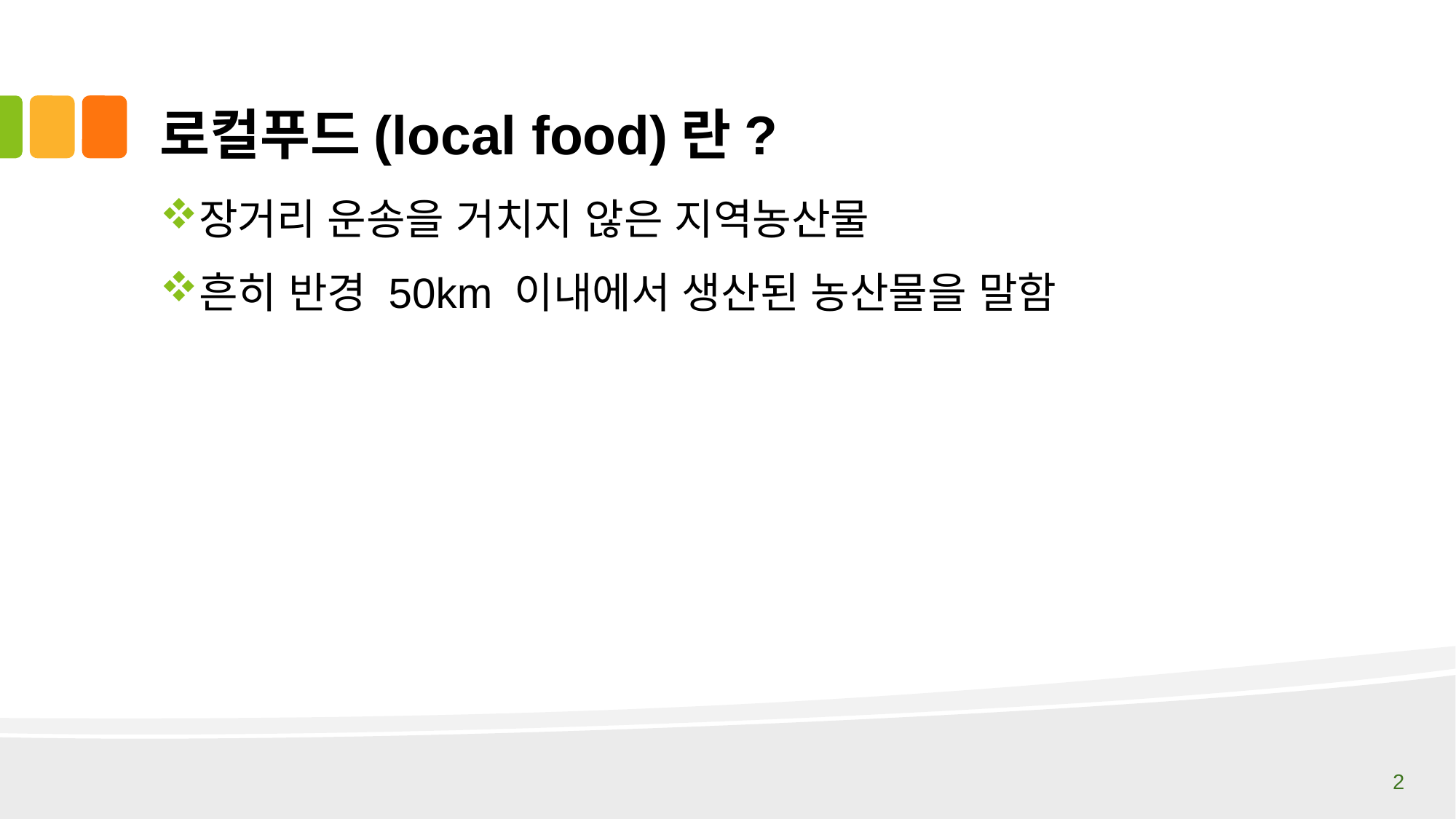

# 로컬푸드(local food)란?
장거리 운송을 거치지 않은 지역농산물
흔히 반경 50km 이내에서 생산된 농산물을 말함
2